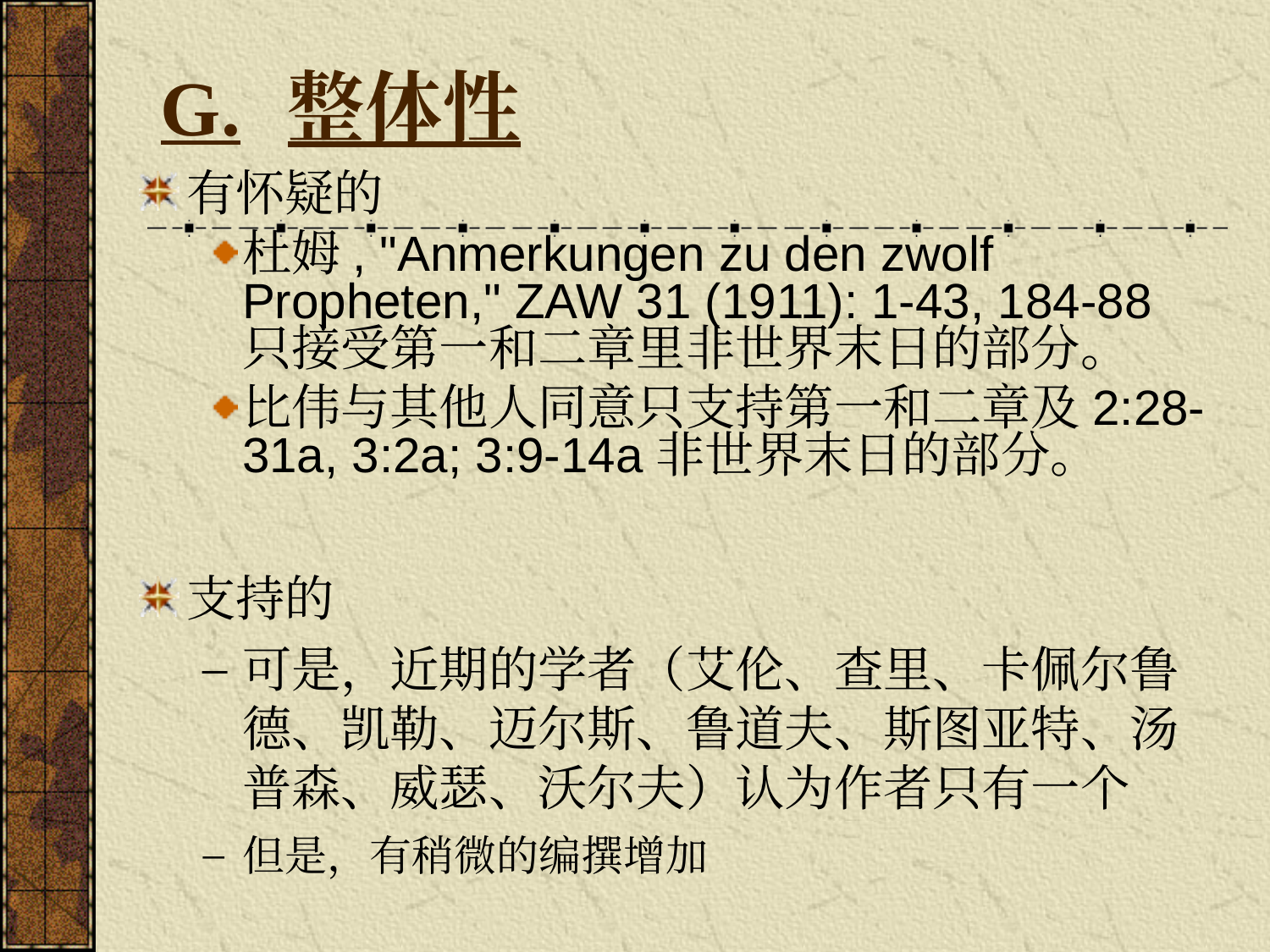

G.	整体性
有怀疑的
杜姆, "Anmerkungen zu den zwolf Propheten," ZAW 31 (1911): 1-43, 184-88 只接受第一和二章里非世界末日的部分。
比伟与其他人同意只支持第一和二章及2:28-31a, 3:2a; 3:9-14a非世界末日的部分。

支持的
可是，近期的学者（艾伦、查里、卡佩尔鲁德、凯勒、迈尔斯、鲁道夫、斯图亚特、汤普森、威瑟、沃尔夫）认为作者只有一个
但是，有稍微的编撰增加